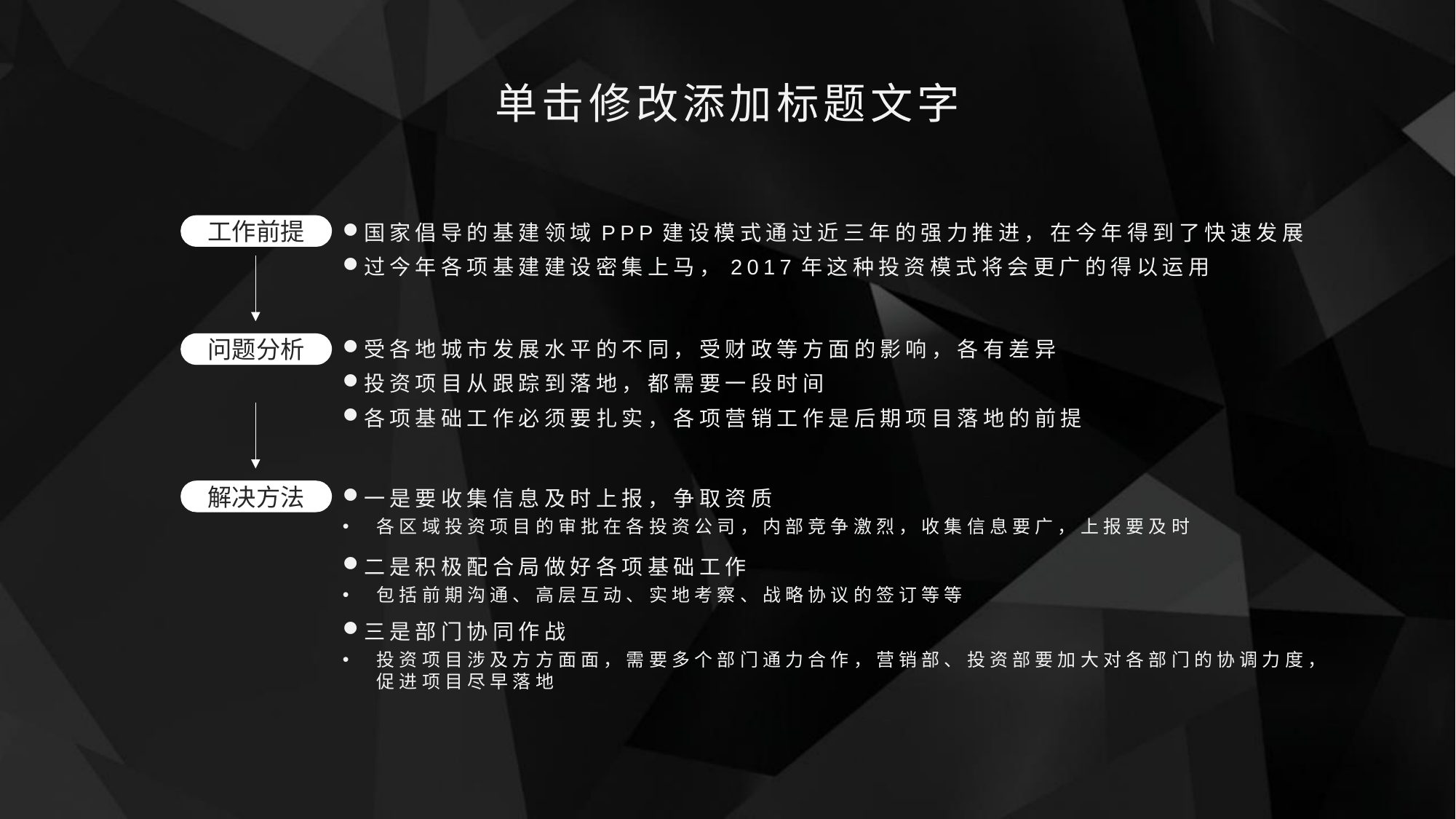

单击修改添加标题文字
国家倡导的基建领域PPP建设模式通过近三年的强力推进，在今年得到了快速发展
工作前提
过今年各项基建建设密集上马，2017年这种投资模式将会更广的得以运用
受各地城市发展水平的不同，受财政等方面的影响，各有差异
问题分析
投资项目从跟踪到落地，都需要一段时间
各项基础工作必须要扎实，各项营销工作是后期项目落地的前提
一是要收集信息及时上报，争取资质
解决方法
各区域投资项目的审批在各投资公司，内部竞争激烈，收集信息要广，上报要及时
二是积极配合局做好各项基础工作
包括前期沟通、高层互动、实地考察、战略协议的签订等等
三是部门协同作战
投资项目涉及方方面面，需要多个部门通力合作，营销部、投资部要加大对各部门的协调力度，促进项目尽早落地